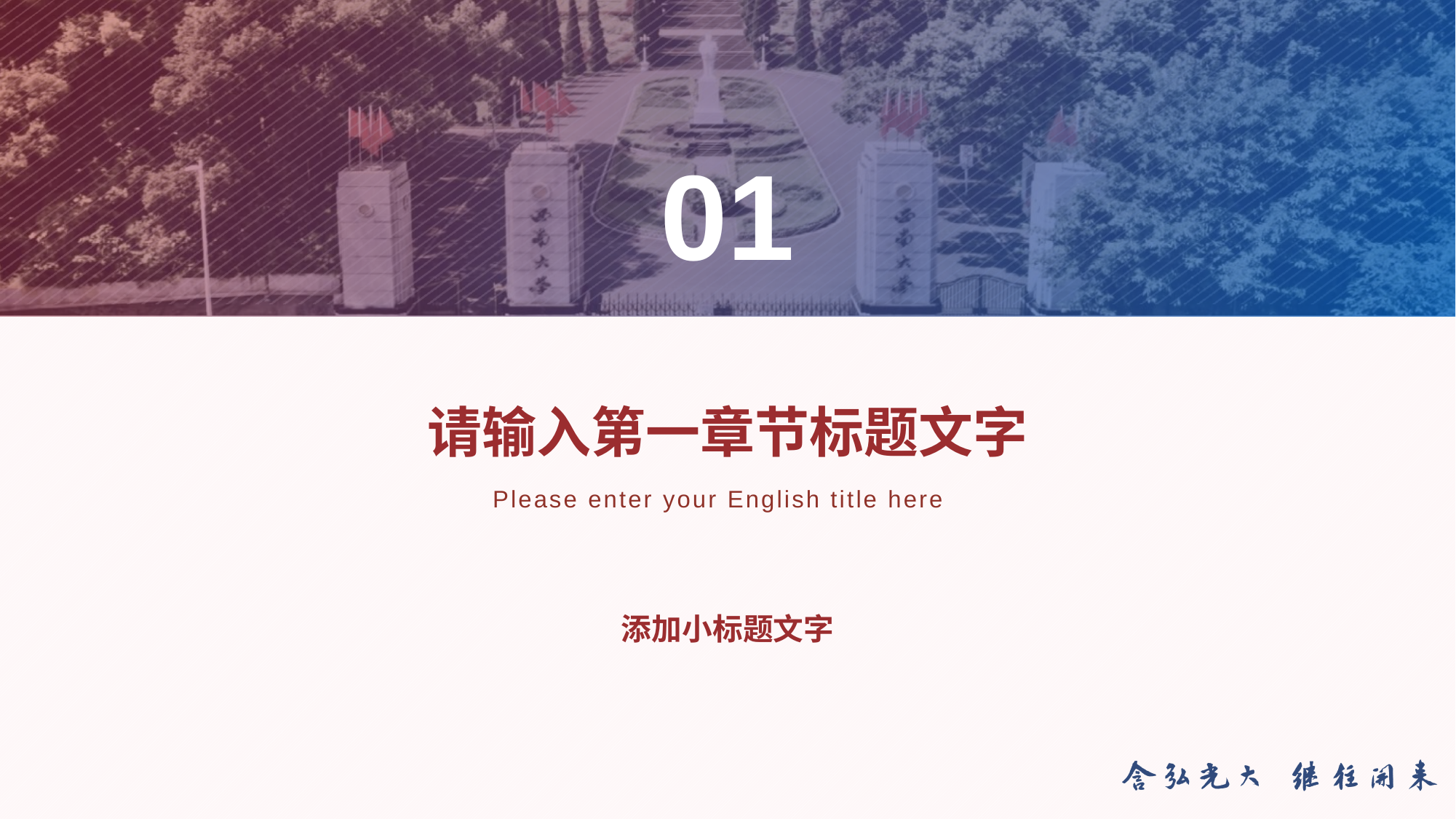

01
请输入第一章节标题文字
Please enter your English title here

添加小标题文字